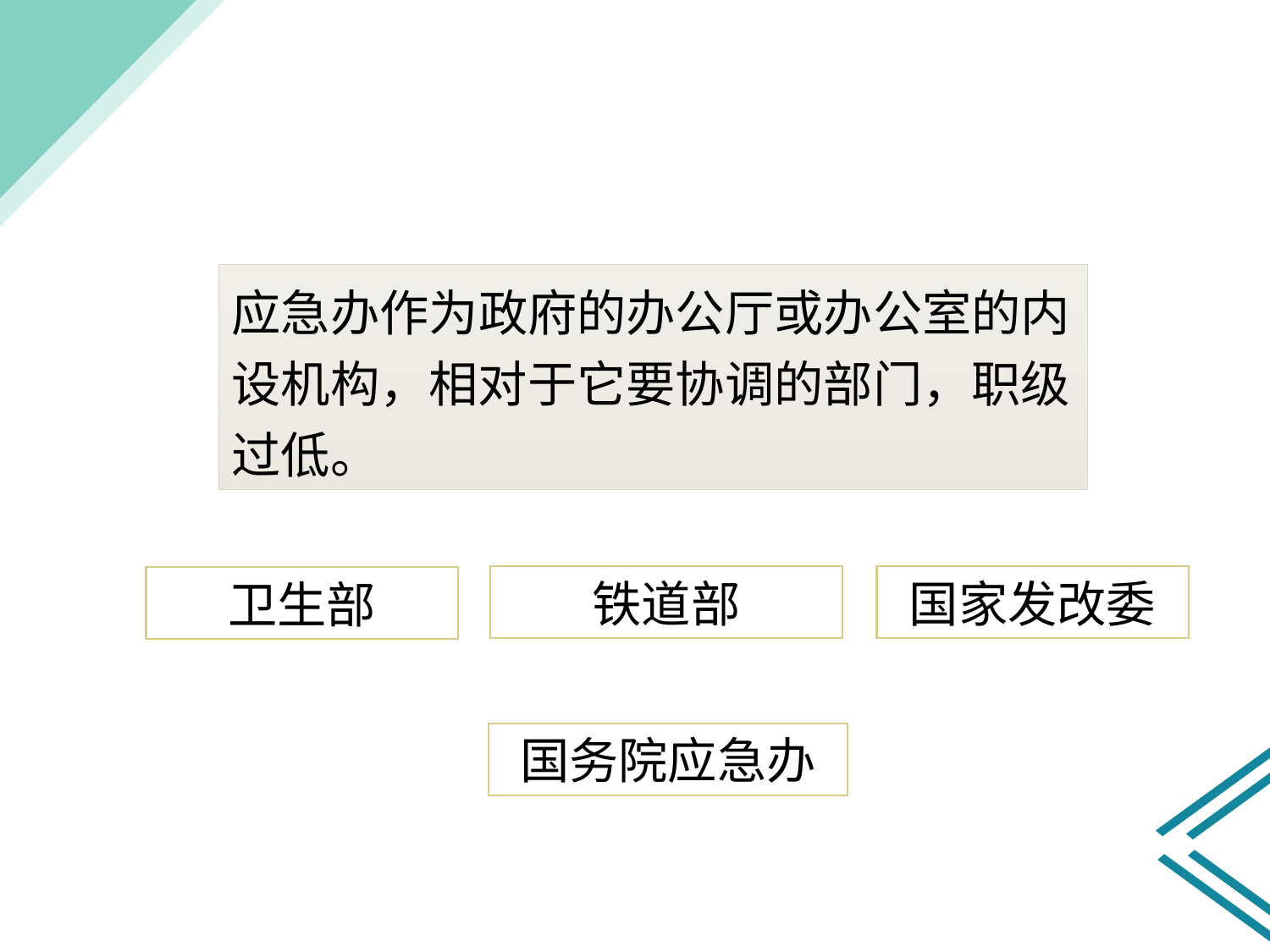

应急办作为政府的办公厅或办公室的内设机构，相对于它要协调的部门，职级过低。
铁道部
国家发改委
卫生部
国务院应急办